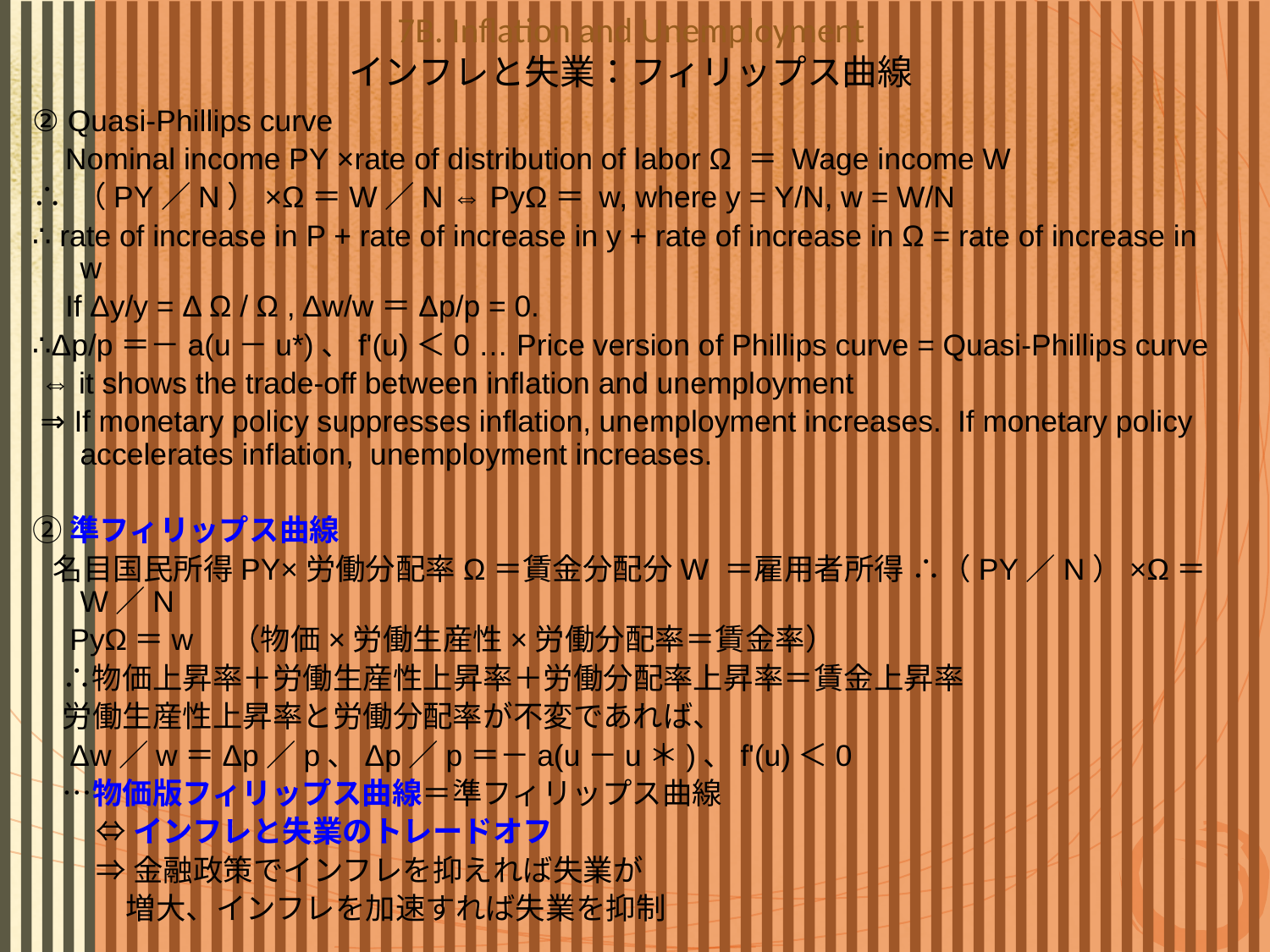

# 7B. Inflation and Unemployment インフレと失業：フィリップス曲線
② Quasi-Phillips curve
    Nominal income PY ×rate of distribution of labor Ω ＝ Wage income W
∴ （PY／N）×Ω＝W／N ⇔ PyΩ＝ w, where y = Y/N, w = W/N
∴ rate of increase in P + rate of increase in y + rate of increase in Ω = rate of increase in w
    If Δy/y = Δ Ω / Ω , Δw/w＝Δp/p = 0.
∴Δp/p＝－a(u－u*)、f'(u)＜0 … Price version of Phillips curve = Quasi-Phillips curve
 ⇔ it shows the trade-off between inflation and unemployment
 ⇒ If monetary policy suppresses inflation, unemployment increases.  If monetary policy accelerates inflation,  unemployment increases.

②準フィリップス曲線
  名目国民所得PY×労働分配率Ω＝賃金分配分W ＝雇用者所得 ∴（PY／N）×Ω＝W／N
　PyΩ＝w　（物価×労働生産性×労働分配率＝賃金率）
　∴物価上昇率＋労働生産性上昇率＋労働分配率上昇率＝賃金上昇率
　労働生産性上昇率と労働分配率が不変であれば、
　Δw／w＝Δp／p、Δp／p＝－a(u－u＊)、f'(u)＜0
　…物価版フィリップス曲線＝準フィリップス曲線
⇔インフレと失業のトレードオフ
⇒金融政策でインフレを抑えれば失業が
　増大、インフレを加速すれば失業を抑制